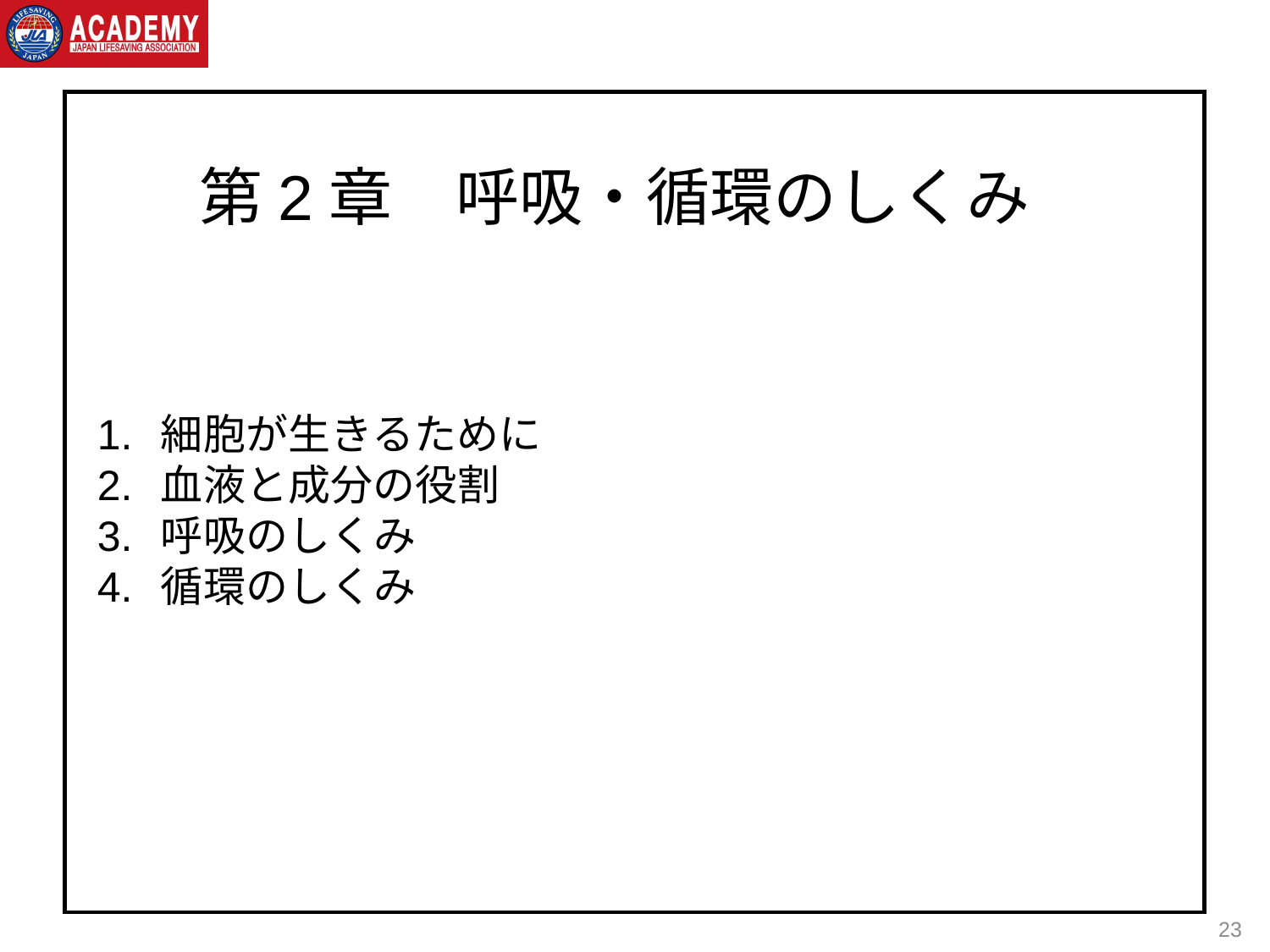

第2章　呼吸・循環のしくみ
細胞が生きるために
血液と成分の役割
呼吸のしくみ
循環のしくみ
23